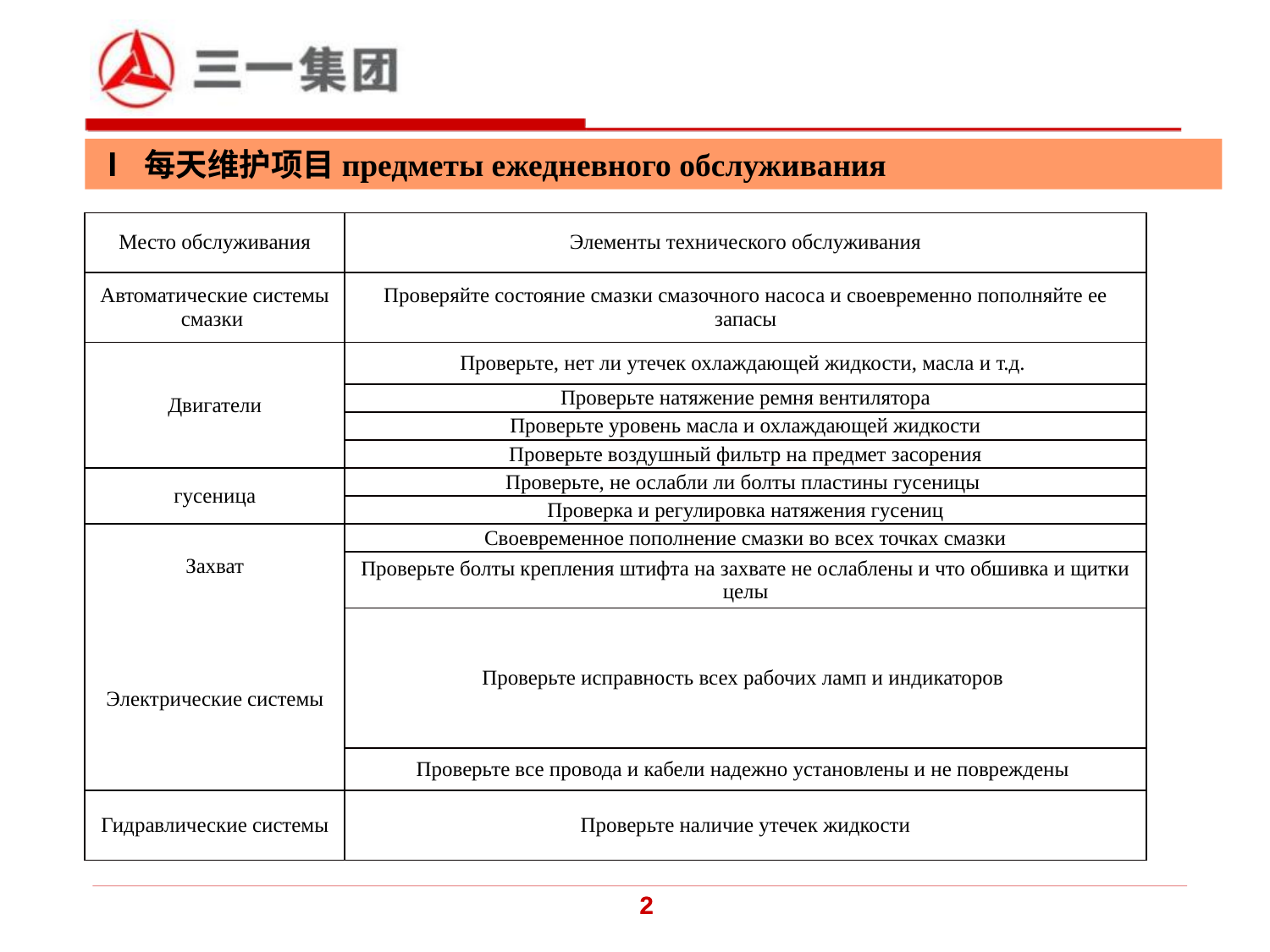

Ⅰ 每天维护项目предметы ежедневного обслуживания
| Место обслуживания | Элементы технического обслуживания |
| --- | --- |
| Автоматические системы смазки | Проверяйте состояние смазки смазочного насоса и своевременно пополняйте ее запасы |
| Двигатели | Проверьте, нет ли утечек охлаждающей жидкости, масла и т.д. |
|  | Проверьте натяжение ремня вентилятора |
|  | Проверьте уровень масла и охлаждающей жидкости |
|  | Проверьте воздушный фильтр на предмет засорения |
| гусеница | Проверьте, не ослабли ли болты пластины гусеницы |
|  | Проверка и регулировка натяжения гусениц |
| Захват | Своевременное пополнение смазки во всех точках смазки |
|  | Проверьте болты крепления штифта на захвате не ослаблены и что обшивка и щитки целы |
| Электрические системы | Проверьте исправность всех рабочих ламп и индикаторов |
|  | Проверьте все провода и кабели надежно установлены и не повреждены |
| Гидравлические системы | Проверьте наличие утечек жидкости |